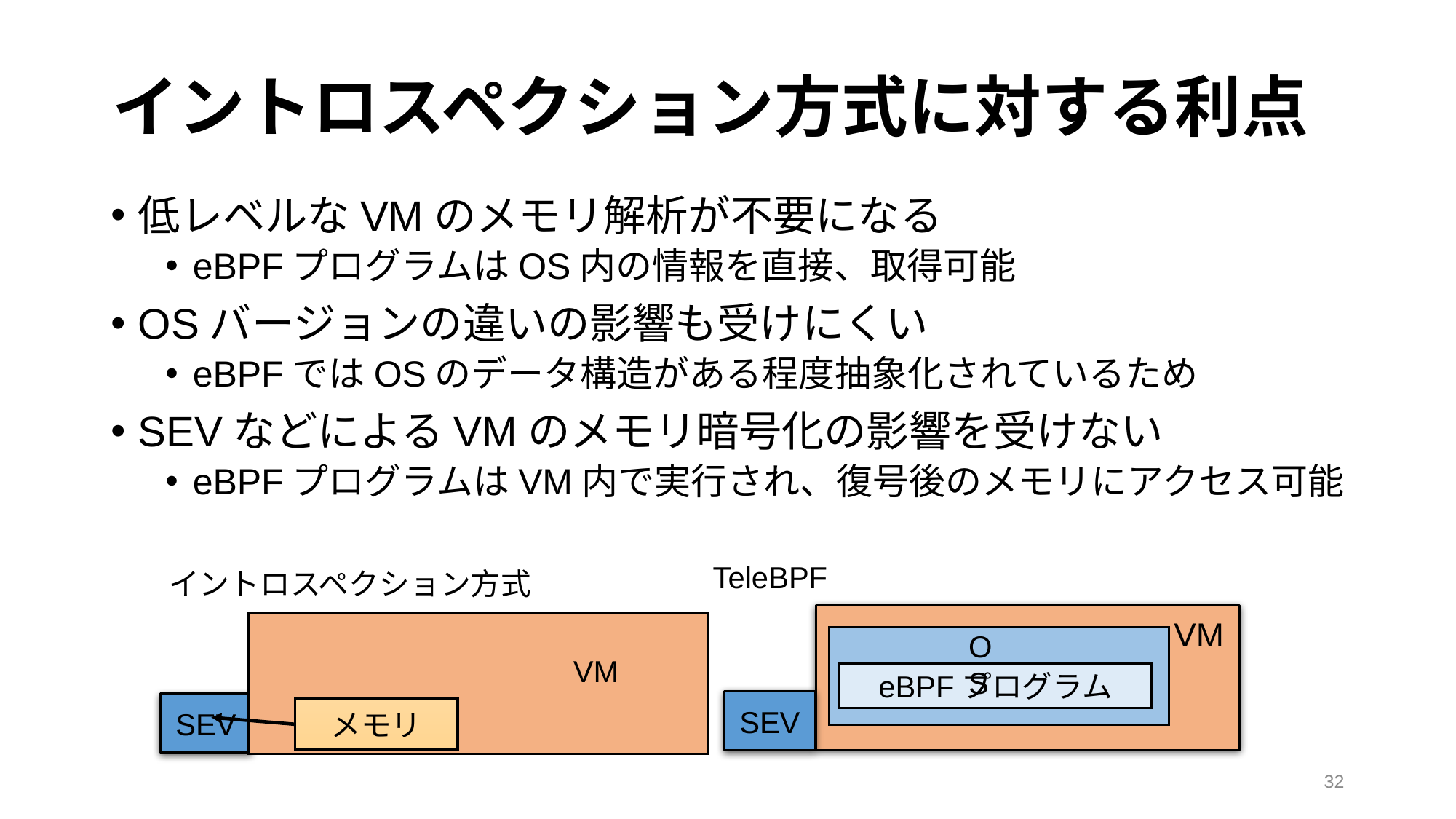

# イントロスペクション方式に対する利点
低レベルなVMのメモリ解析が不要になる
eBPFプログラムはOS内の情報を直接、取得可能
OSバージョンの違いの影響も受けにくい
eBPFではOSのデータ構造がある程度抽象化されているため
SEVなどによるVMのメモリ暗号化の影響を受けない
eBPFプログラムはVM内で実行され、復号後のメモリにアクセス可能
TeleBPF
イントロスペクション方式

VM

OS

VM
eBPFプログラム
eBPFプログラム
SEV
SEV
メモリ
32